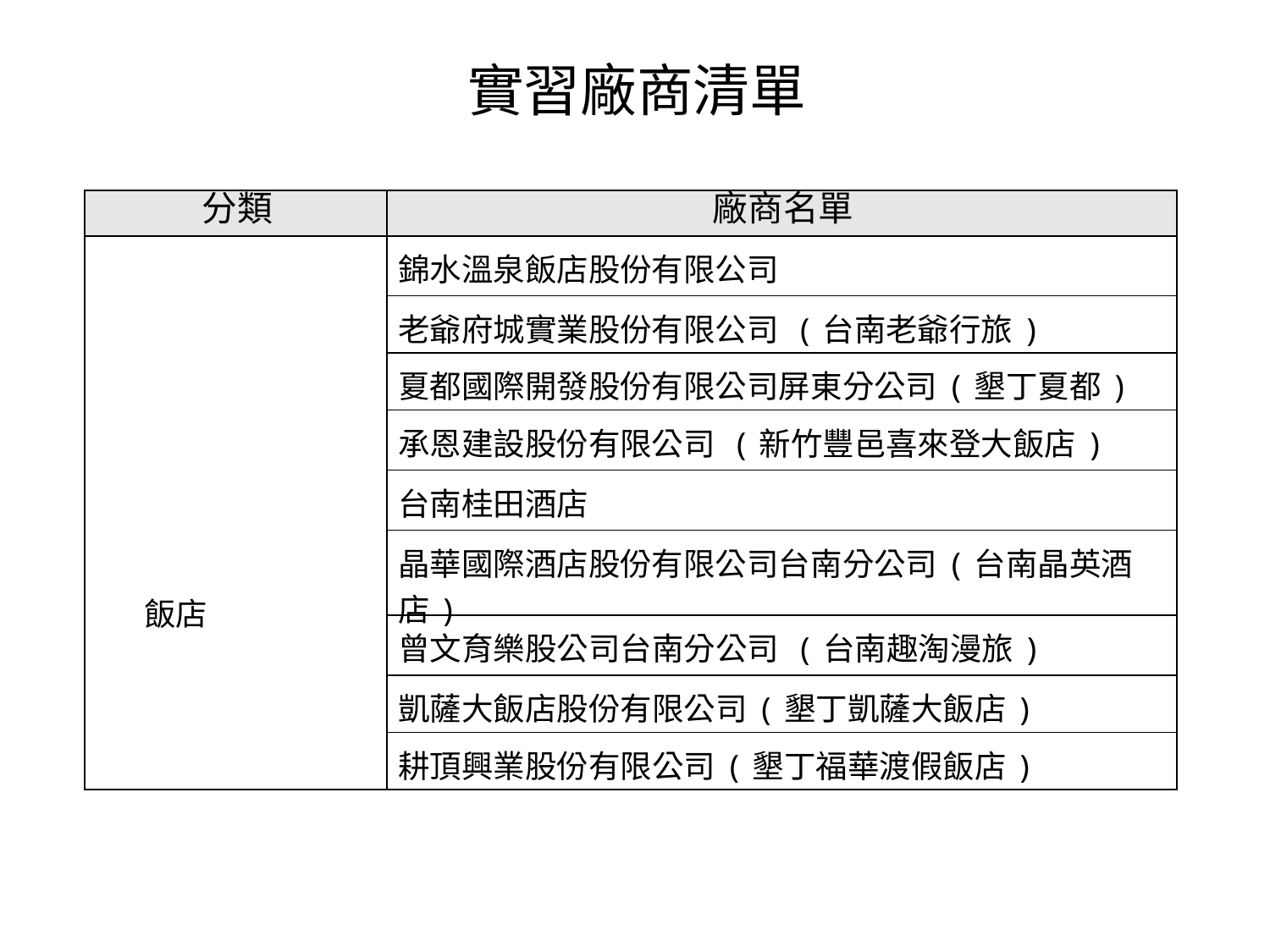

# 實習廠商清單
| 分類 | 廠商名單 |
| --- | --- |
| 飯店 | 錦水溫泉飯店股份有限公司 |
|  | 老爺府城實業股份有限公司 (台南老爺行旅) |
|  | 夏都國際開發股份有限公司屏東分公司(墾丁夏都) |
|  | 承恩建設股份有限公司 (新竹豐邑喜來登大飯店) |
|  | 台南桂田酒店 |
|  | 晶華國際酒店股份有限公司台南分公司(台南晶英酒店) |
|  | 曾文育樂股公司台南分公司 (台南趣淘漫旅) |
|  | 凱薩大飯店股份有限公司(墾丁凱薩大飯店) |
|  | 耕頂興業股份有限公司(墾丁福華渡假飯店) |